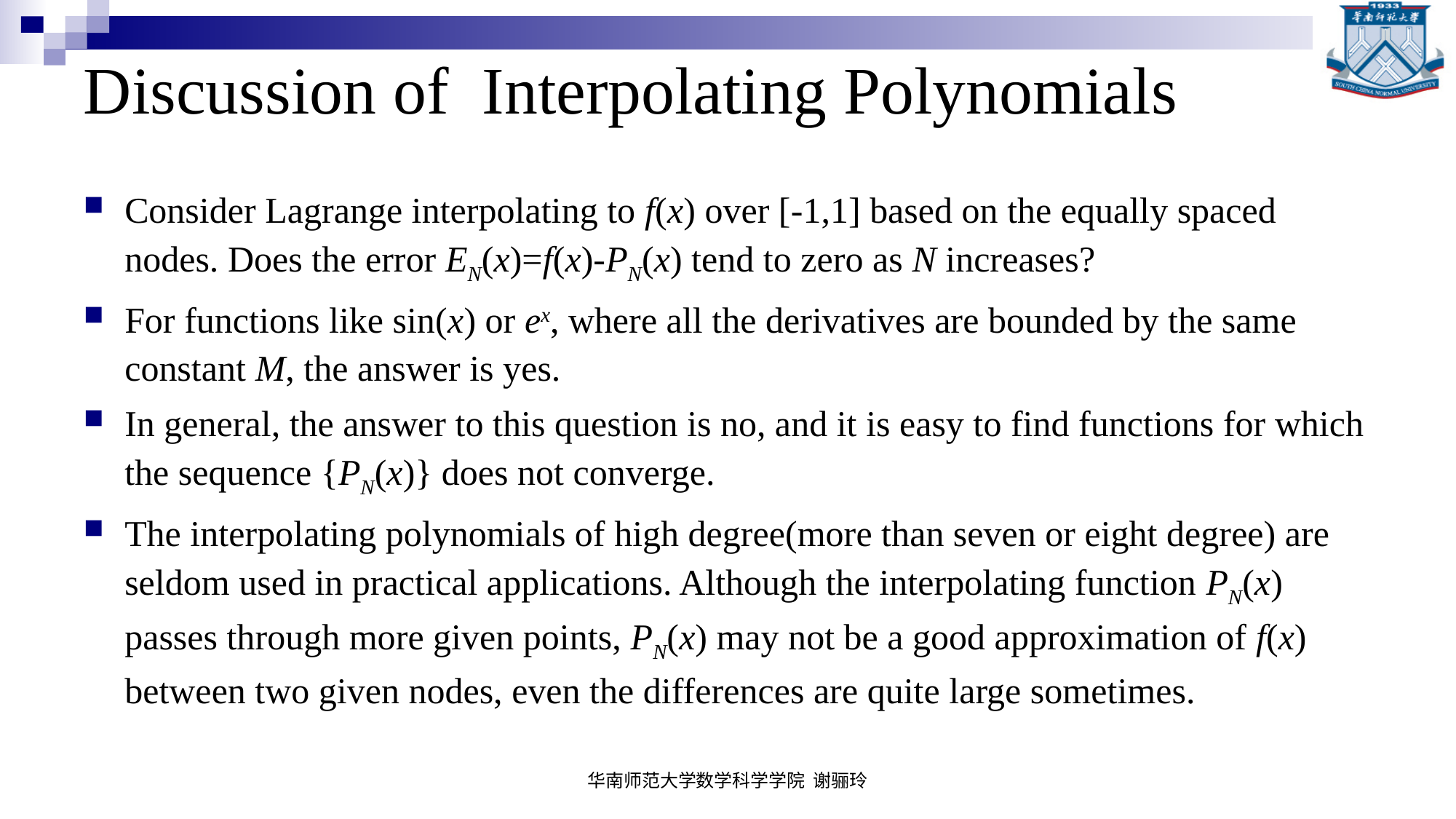

# Discussion of  Interpolating Polynomials
Consider Lagrange interpolating to f(x) over [-1,1] based on the equally spaced nodes. Does the error EN(x)=f(x)-PN(x) tend to zero as N increases?
For functions like sin(x) or ex, where all the derivatives are bounded by the same constant M, the answer is yes.
In general, the answer to this question is no, and it is easy to find functions for which the sequence {PN(x)} does not converge.
The interpolating polynomials of high degree(more than seven or eight degree) are seldom used in practical applications. Although the interpolating function PN(x) passes through more given points, PN(x) may not be a good approximation of f(x) between two given nodes, even the differences are quite large sometimes.
华南师范大学数学科学学院  谢骊玲